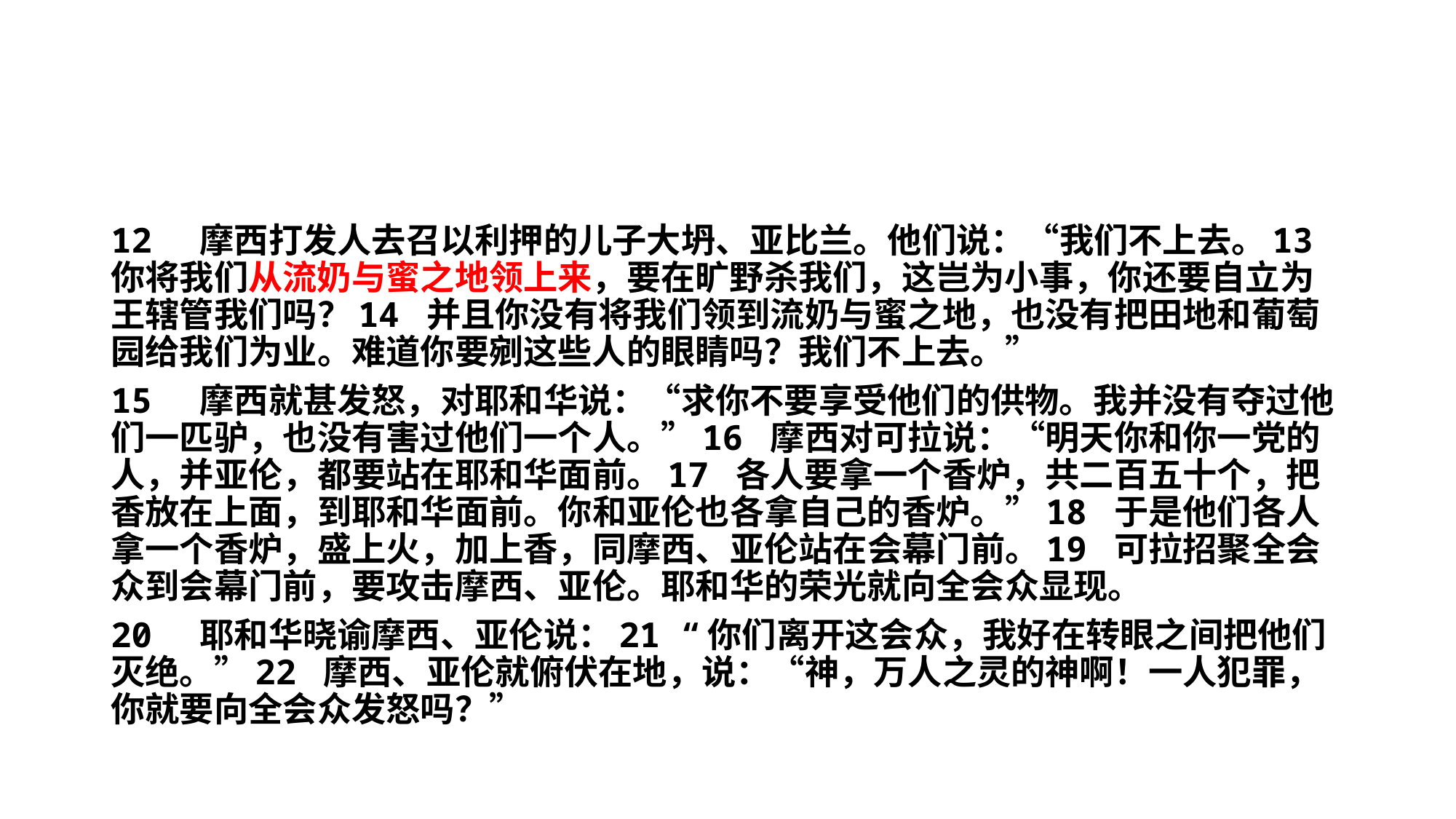

#
12  摩西打发人去召以利押的儿子大坍、亚比兰。他们说：“我们不上去。13 你将我们从流奶与蜜之地领上来，要在旷野杀我们，这岂为小事，你还要自立为王辖管我们吗？14 并且你没有将我们领到流奶与蜜之地，也没有把田地和葡萄园给我们为业。难道你要剜这些人的眼睛吗？我们不上去。”
15  摩西就甚发怒，对耶和华说：“求你不要享受他们的供物。我并没有夺过他们一匹驴，也没有害过他们一个人。”16 摩西对可拉说：“明天你和你一党的人，并亚伦，都要站在耶和华面前。17 各人要拿一个香炉，共二百五十个，把香放在上面，到耶和华面前。你和亚伦也各拿自己的香炉。”18 于是他们各人拿一个香炉，盛上火，加上香，同摩西、亚伦站在会幕门前。19 可拉招聚全会众到会幕门前，要攻击摩西、亚伦。耶和华的荣光就向全会众显现。
20  耶和华晓谕摩西、亚伦说：21 “你们离开这会众，我好在转眼之间把他们灭绝。”22 摩西、亚伦就俯伏在地，说：“神，万人之灵的神啊！一人犯罪，你就要向全会众发怒吗？”